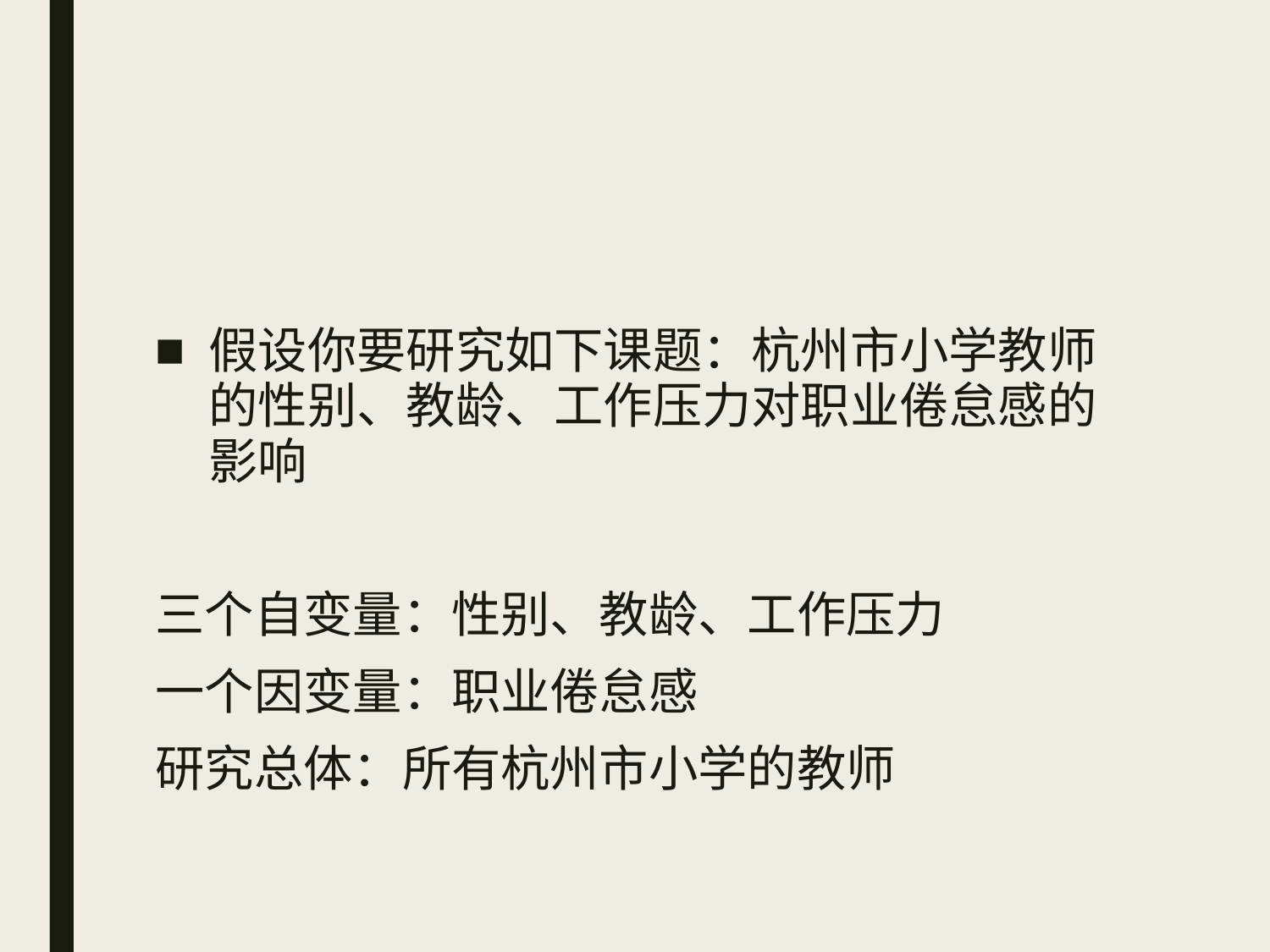

#
假设你要研究如下课题：杭州市小学教师的性别、教龄、工作压力对职业倦怠感的影响

三个自变量：性别、教龄、工作压力
一个因变量：职业倦怠感
研究总体：所有杭州市小学的教师